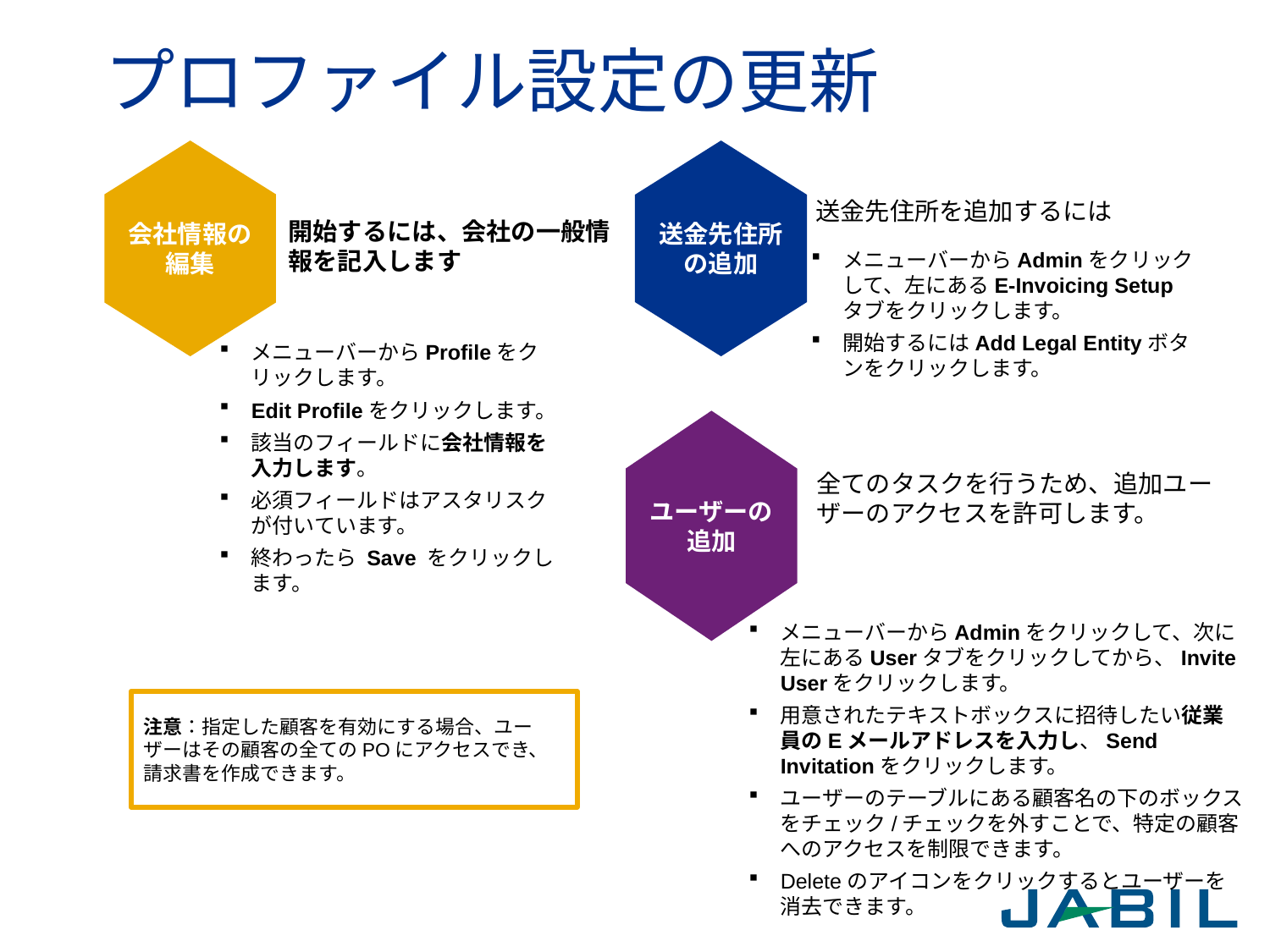

# プロファイル設定の更新
会社情報の
編集
送金先住所の追加
送金先住所を追加するには

メニューバーからAdminをクリックして、左にあるE-Invoicing Setupタブをクリックします。
開始するにはAdd Legal Entityボタンをクリックします。
開始するには、会社の一般情報を記入します
メニューバーからProfileをクリックします。
Edit Profileをクリックします。
該当のフィールドに会社情報を入力します。
必須フィールドはアスタリスクが付いています。
終わったら Save をクリックします。
ユーザーの
追加
全てのタスクを行うため、追加ユーザーのアクセスを許可します。

メニューバーからAdminをクリックして、次に左にあるUserタブをクリックしてから、Invite Userをクリックします。
用意されたテキストボックスに招待したい従業員のEメールアドレスを入力し、Send Invitationをクリックします。
ユーザーのテーブルにある顧客名の下のボックスをチェック/チェックを外すことで、特定の顧客へのアクセスを制限できます。
Deleteのアイコンをクリックするとユーザーを消去できます。
注意：指定した顧客を有効にする場合、ユーザーはその顧客の全てのPOにアクセスでき、請求書を作成できます。